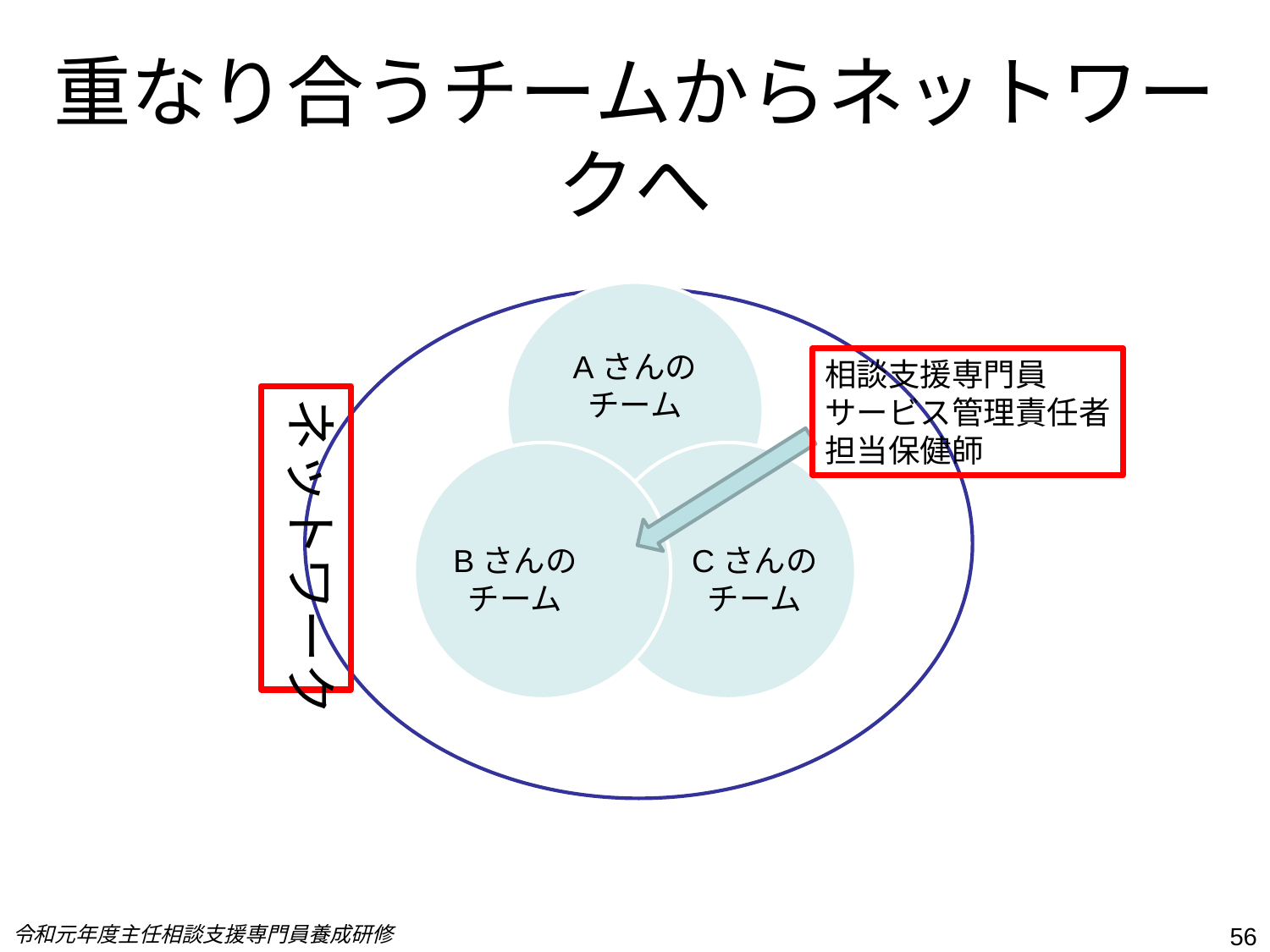

重なり合うチームからネットワークへ

Aさんのチーム
Cさんのチーム
Bさんのチーム
相談支援専門員
サービス管理責任者
担当保健師
ネットワーク

令和元年度主任相談支援専門員養成研修
56